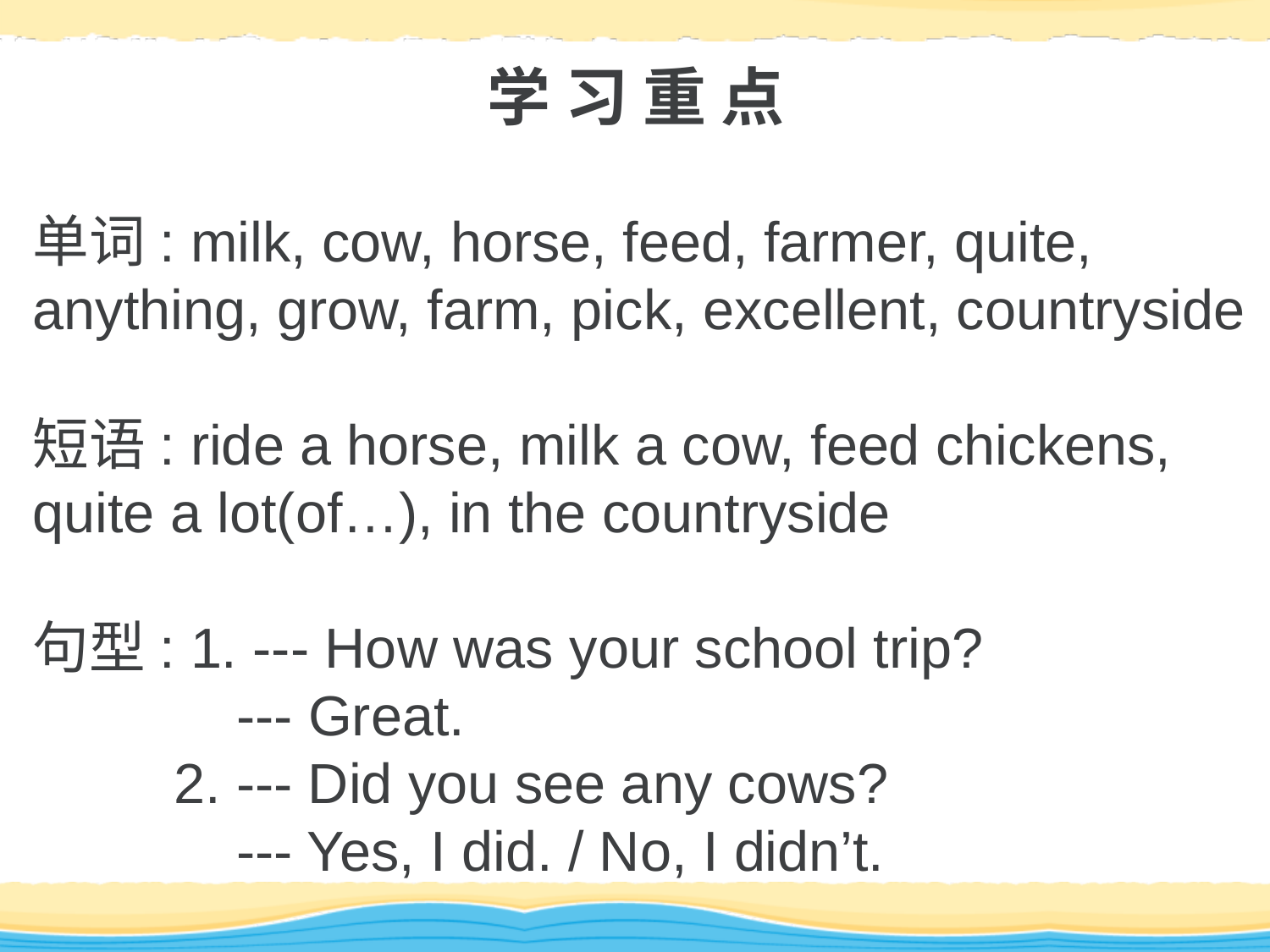

学 习 重 点
单词: milk, cow, horse, feed, farmer, quite, anything, grow, farm, pick, excellent, countryside

短语: ride a horse, milk a cow, feed chickens, quite a lot(of…), in the countryside

句型: 1. --- How was your school trip?
             --- Great.
         2. --- Did you see any cows?
             --- Yes, I did. / No, I didn’t.